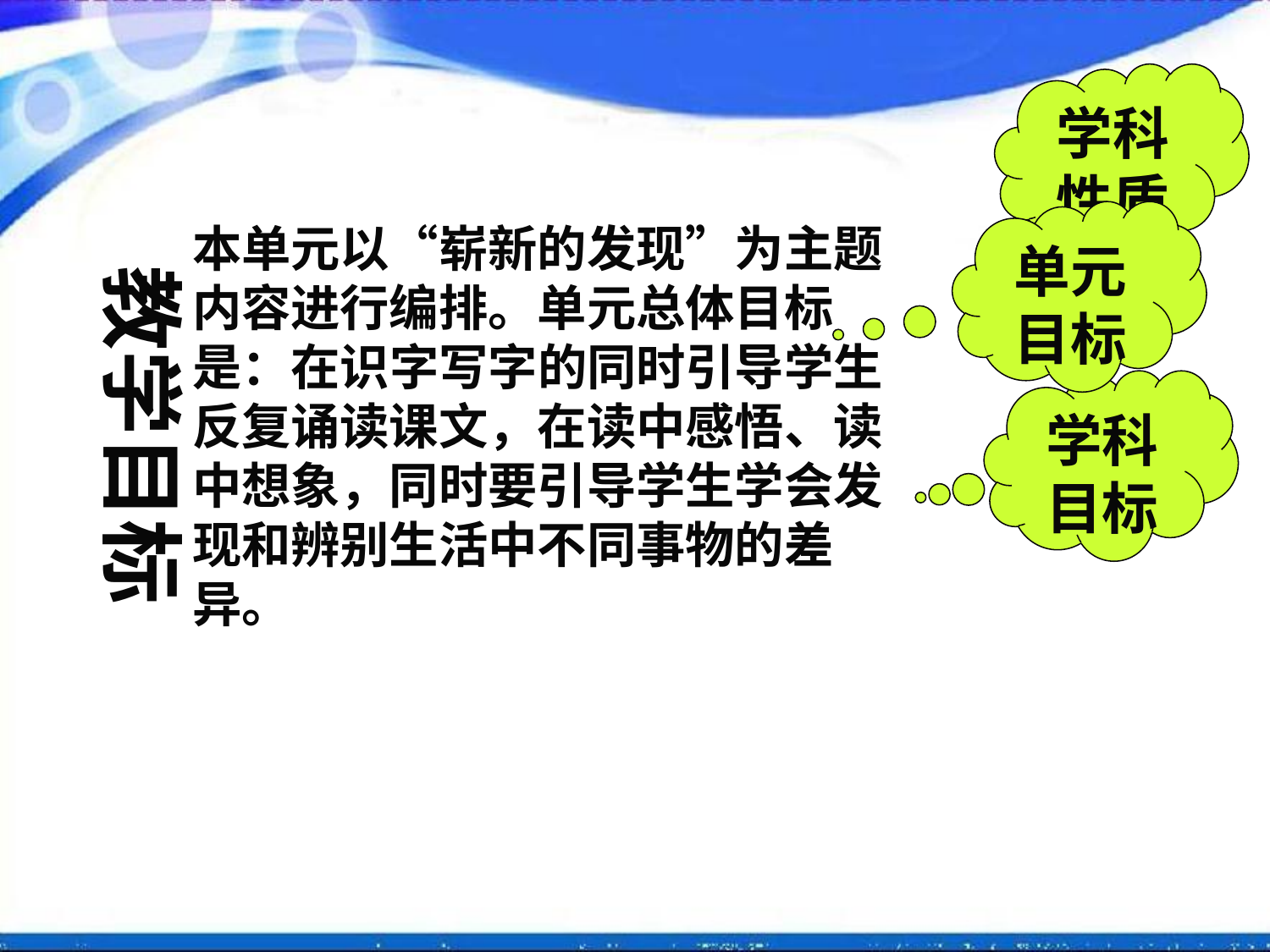

学科性质
单元目标
本单元以“崭新的发现”为主题内容进行编排。单元总体目标是：在识字写字的同时引导学生反复诵读课文，在读中感悟、读中想象，同时要引导学生学会发现和辨别生活中不同事物的差异。
教学目标
学科目标